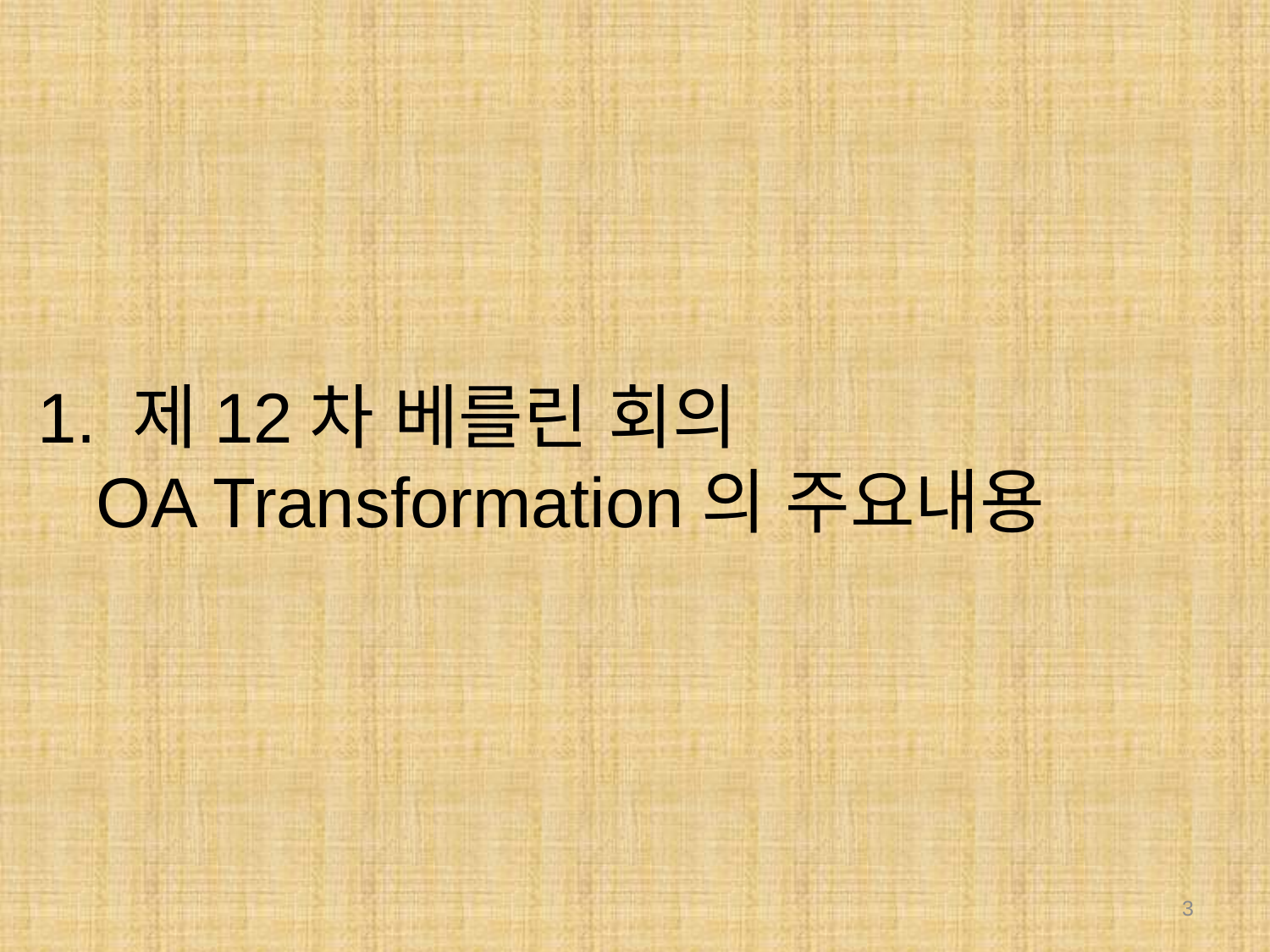

1. 제12차 베를린 회의
   OA Transformation의 주요내용
3